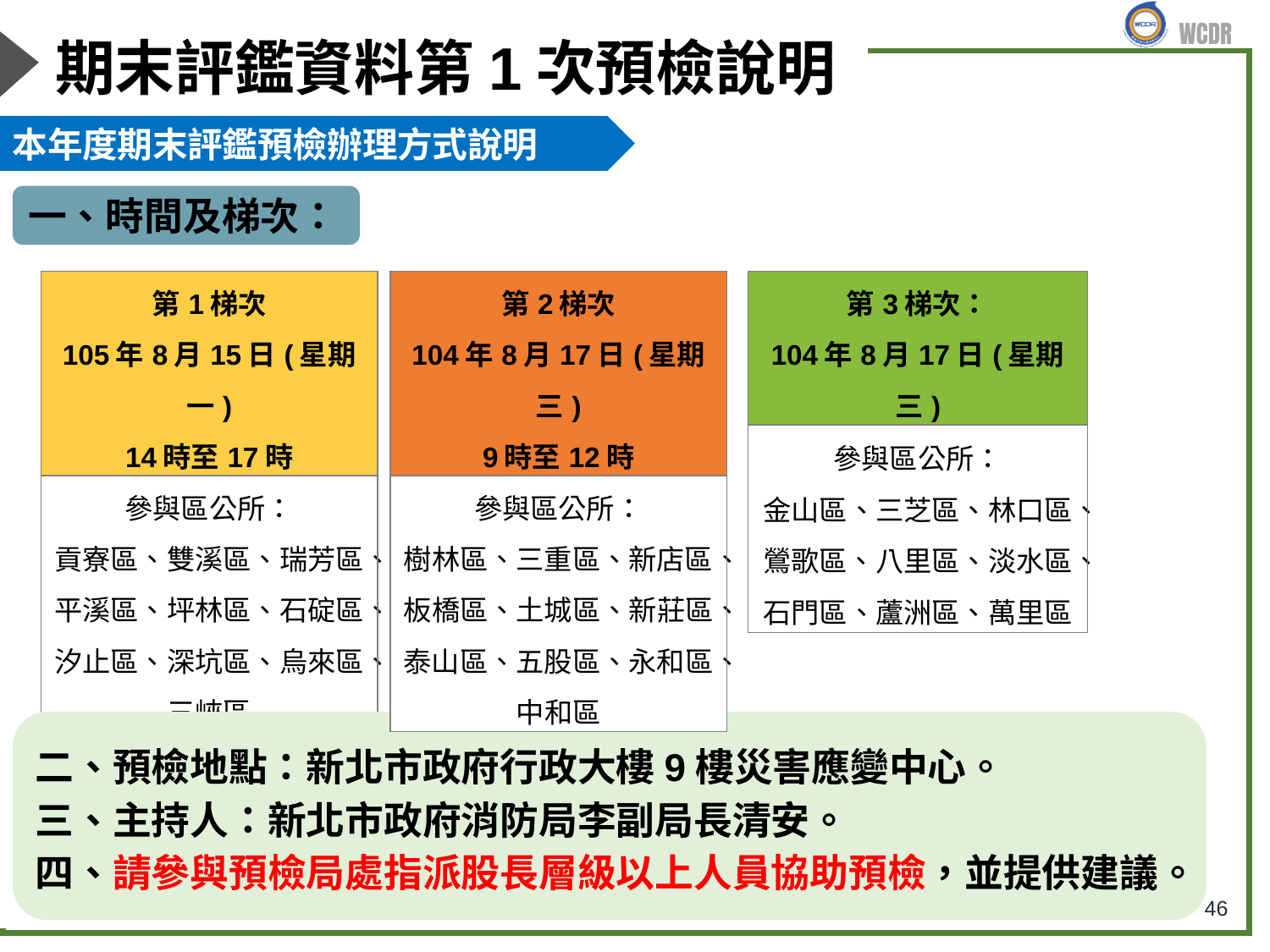

# 期末評鑑資料第1次預檢說明
本年度期末評鑑預檢辦理方式說明
一、時間及梯次：
| 第1梯次 105年8月15日(星期一) 14時至17時 |
| --- |
| 參與區公所： 貢寮區、雙溪區、瑞芳區、平溪區、坪林區、石碇區、汐止區、深坑區、烏來區、三峽區 |
| 第2梯次 104年8月17日(星期三) 9時至12時 |
| --- |
| 參與區公所： 樹林區、三重區、新店區、板橋區、土城區、新莊區、泰山區、五股區、永和區、中和區 |
| 第3梯次： 104年8月17日(星期三) 14時至17時 |
| --- |
| 參與區公所： 金山區、三芝區、林口區、鶯歌區、八里區、淡水區、石門區、蘆洲區、萬里區 |
二、預檢地點：新北市政府行政大樓9樓災害應變中心。
三、主持人：新北市政府消防局李副局長清安。
四、請參與預檢局處指派股長層級以上人員協助預檢，並提供建議。
46